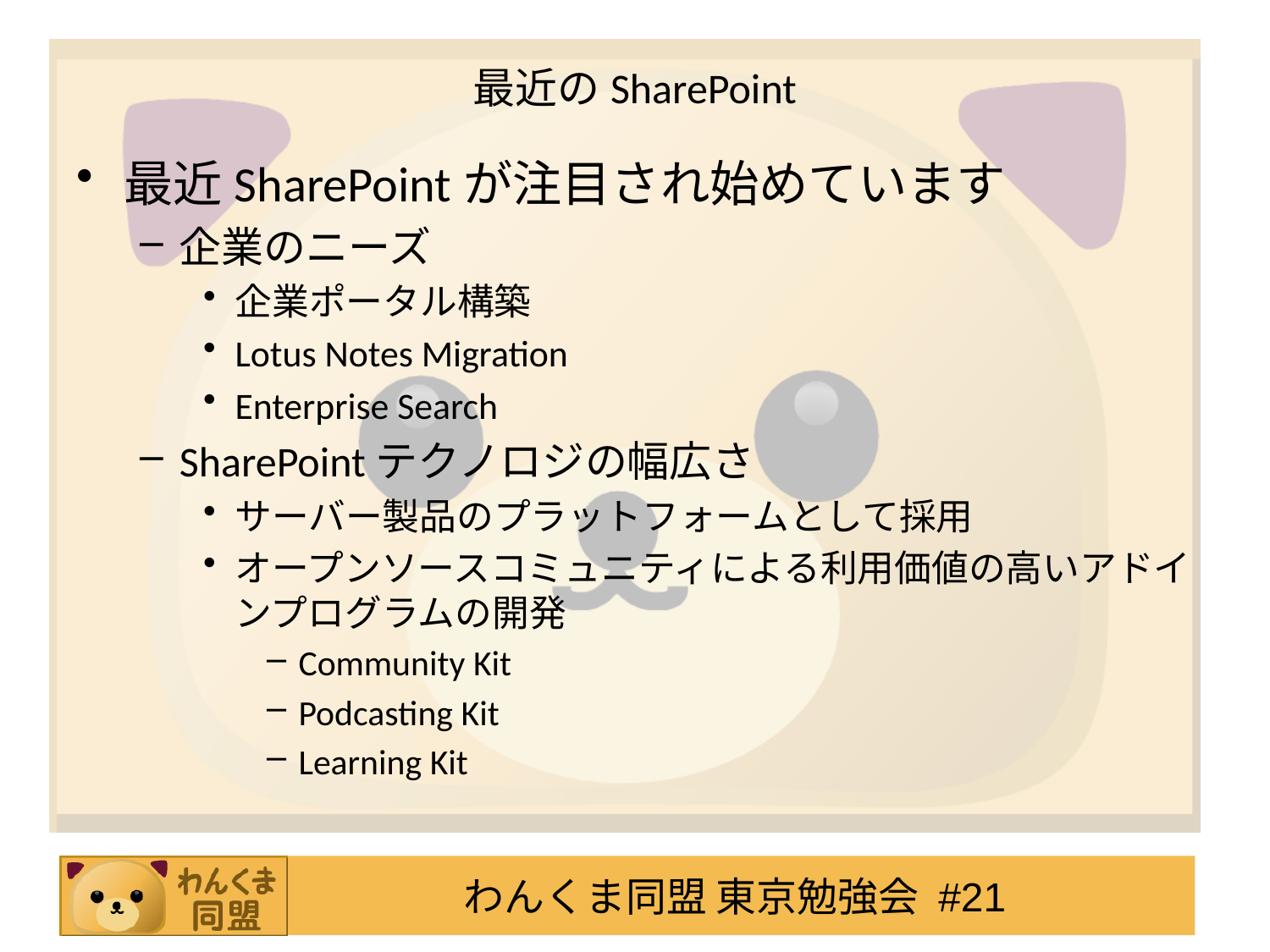

# 最近のSharePoint
最近SharePointが注目され始めています
企業のニーズ
企業ポータル構築
Lotus Notes Migration
Enterprise Search
SharePointテクノロジの幅広さ
サーバー製品のプラットフォームとして採用
オープンソースコミュニティによる利用価値の高いアドインプログラムの開発
Community Kit
Podcasting Kit
Learning Kit